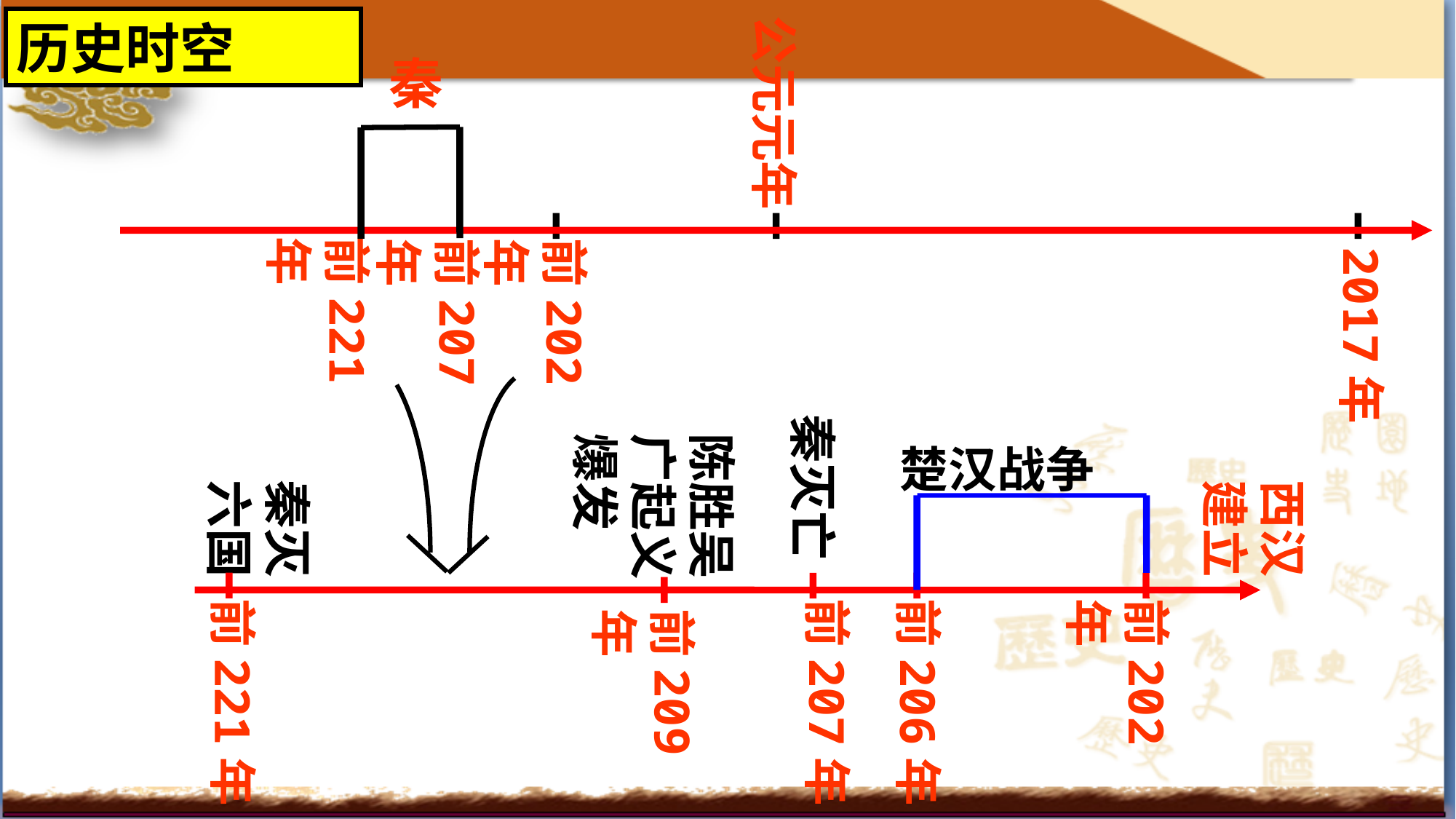

历史时空
公元元年
前221年
前202年
前207年
2017年
秦

秦灭亡
楚汉战争
陈胜吴广起义爆发
秦灭六国
西汉建立

前221年
前207年
前206年
前202年
前209年